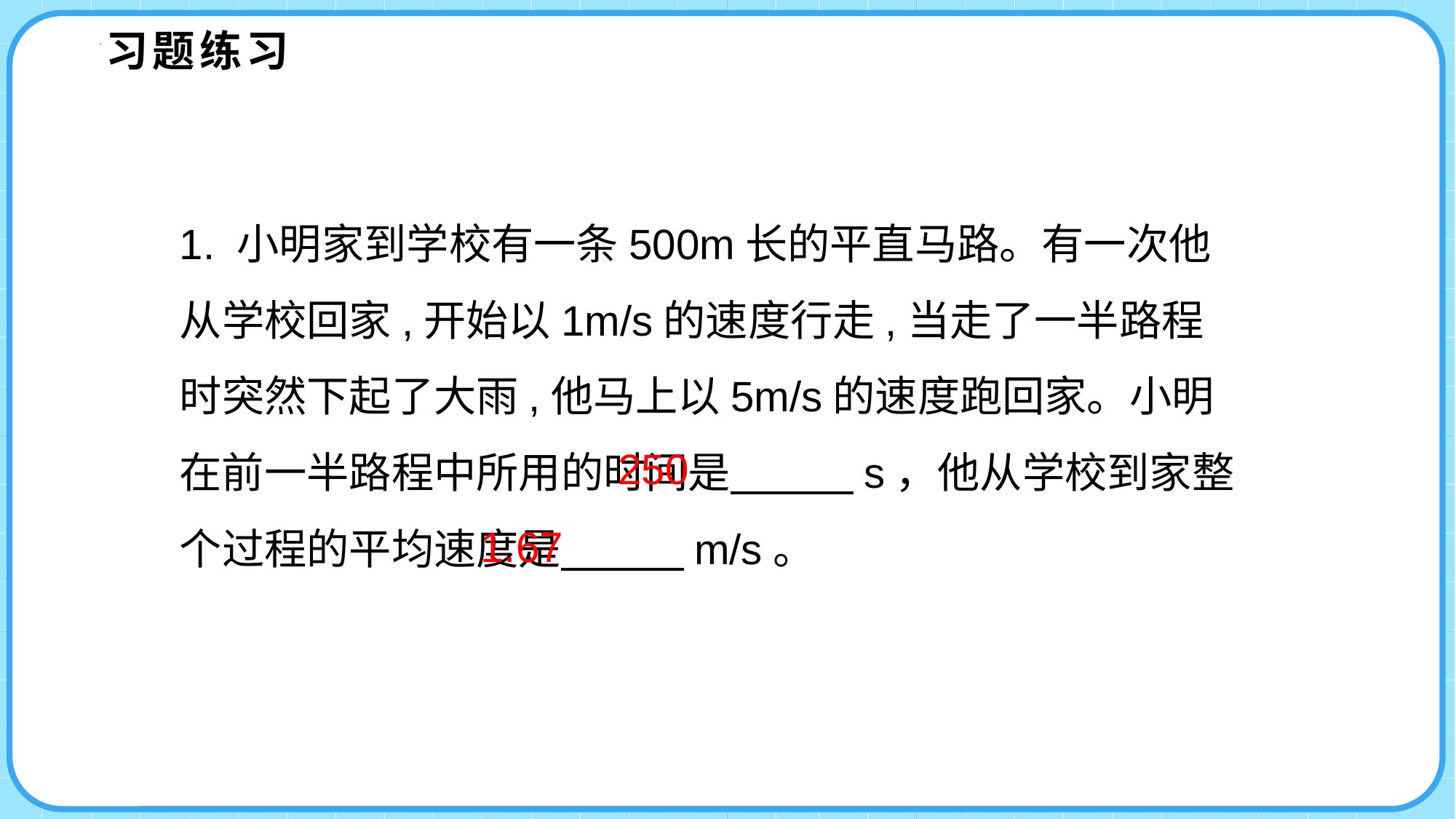

习题练习
1. 小明家到学校有一条500m长的平直马路。有一次他从学校回家,开始以1m/s的速度行走,当走了一半路程时突然下起了大雨,他马上以5m/s的速度跑回家。小明在前一半路程中所用的时间是             s，他从学校到家整个过程的平均速度是             m/s。
250
1.67